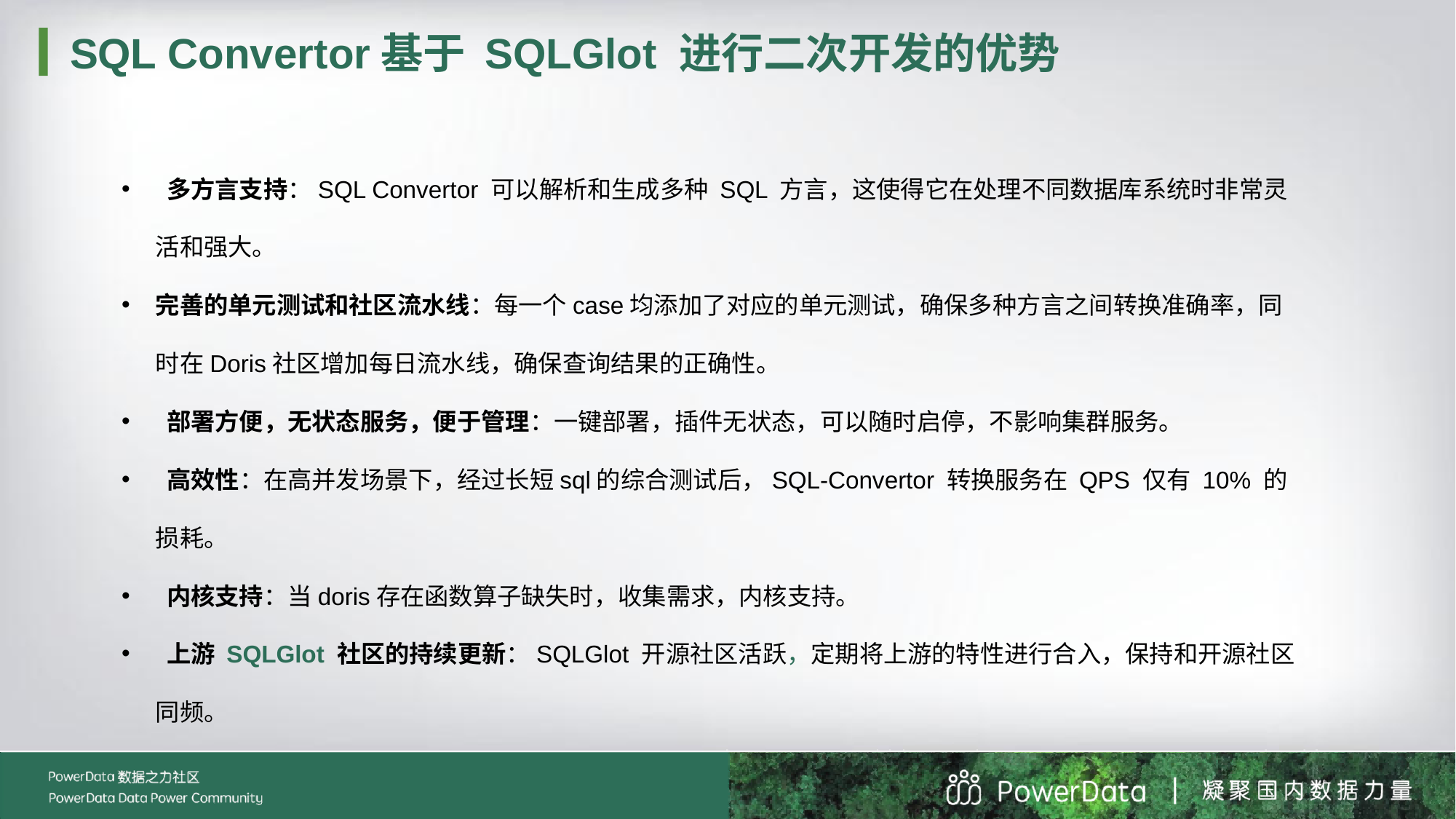

SQL Convertor基于 SQLGlot 进行二次开发的优势

 多方言支持：SQL Convertor 可以解析和生成多种 SQL 方言，这使得它在处理不同数据库系统时非常灵活和强大。
完善的单元测试和社区流水线：每一个case均添加了对应的单元测试，确保多种方言之间转换准确率，同时在Doris社区增加每日流水线，确保查询结果的正确性。
 部署方便，无状态服务，便于管理：一键部署，插件无状态，可以随时启停，不影响集群服务。
 高效性：在高并发场景下，经过长短sql的综合测试后，SQL-Convertor 转换服务在 QPS 仅有 10% 的损耗。
 内核支持：当doris存在函数算子缺失时，收集需求，内核支持。
 上游 SQLGlot 社区的持续更新：SQLGlot 开源社区活跃，定期将上游的特性进行合入，保持和开源社区同频。